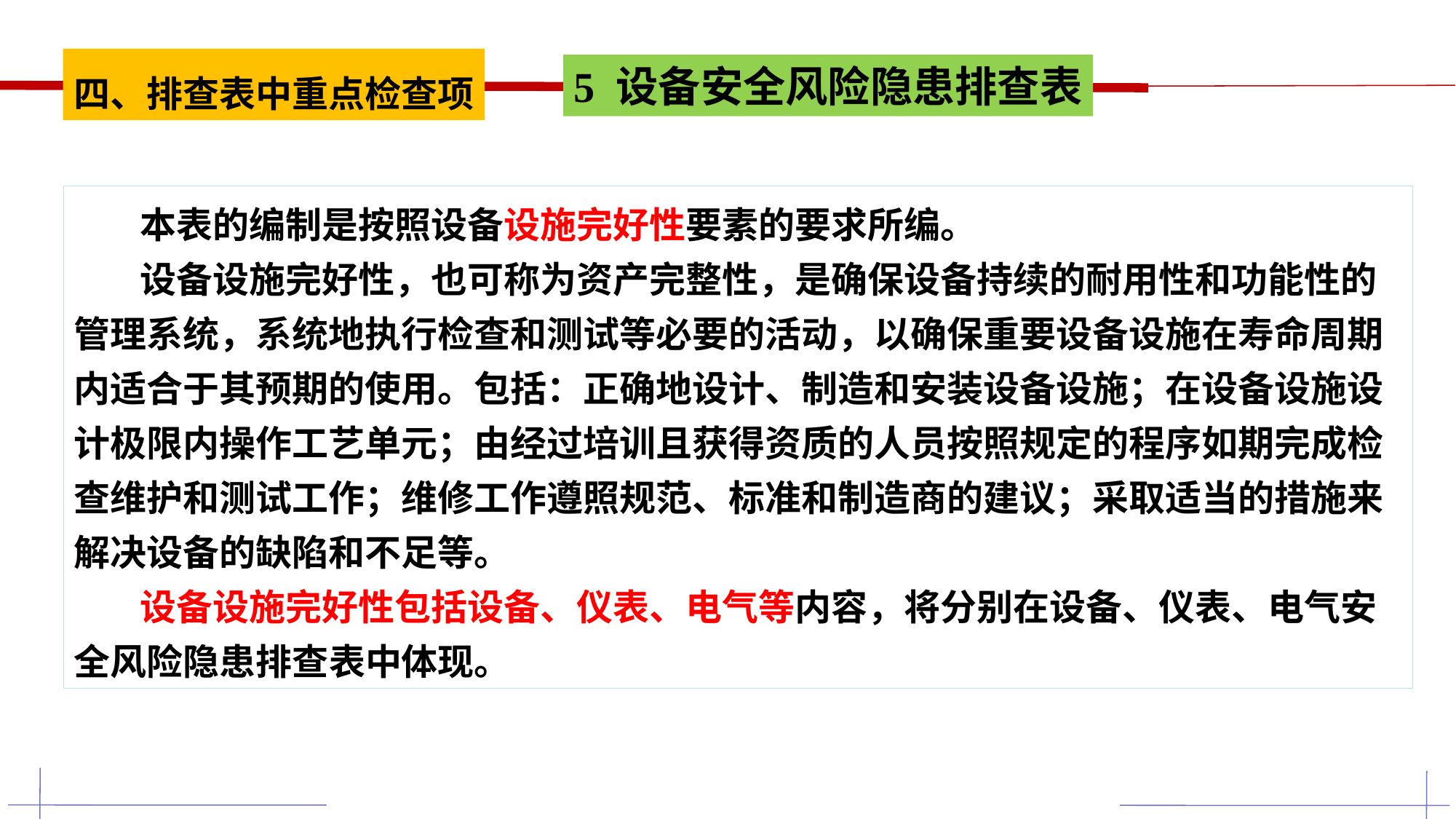

四、排查表中重点检查项
5 设备安全风险隐患排查表
       本表的编制是按照设备设施完好性要素的要求所编。
       设备设施完好性，也可称为资产完整性，是确保设备持续的耐用性和功能性的管理系统，系统地执行检查和测试等必要的活动，以确保重要设备设施在寿命周期内适合于其预期的使用。包括：正确地设计、制造和安装设备设施；在设备设施设计极限内操作工艺单元；由经过培训且获得资质的人员按照规定的程序如期完成检查维护和测试工作；维修工作遵照规范、标准和制造商的建议；采取适当的措施来解决设备的缺陷和不足等。
       设备设施完好性包括设备、仪表、电气等内容，将分别在设备、仪表、电气安全风险隐患排查表中体现。
95